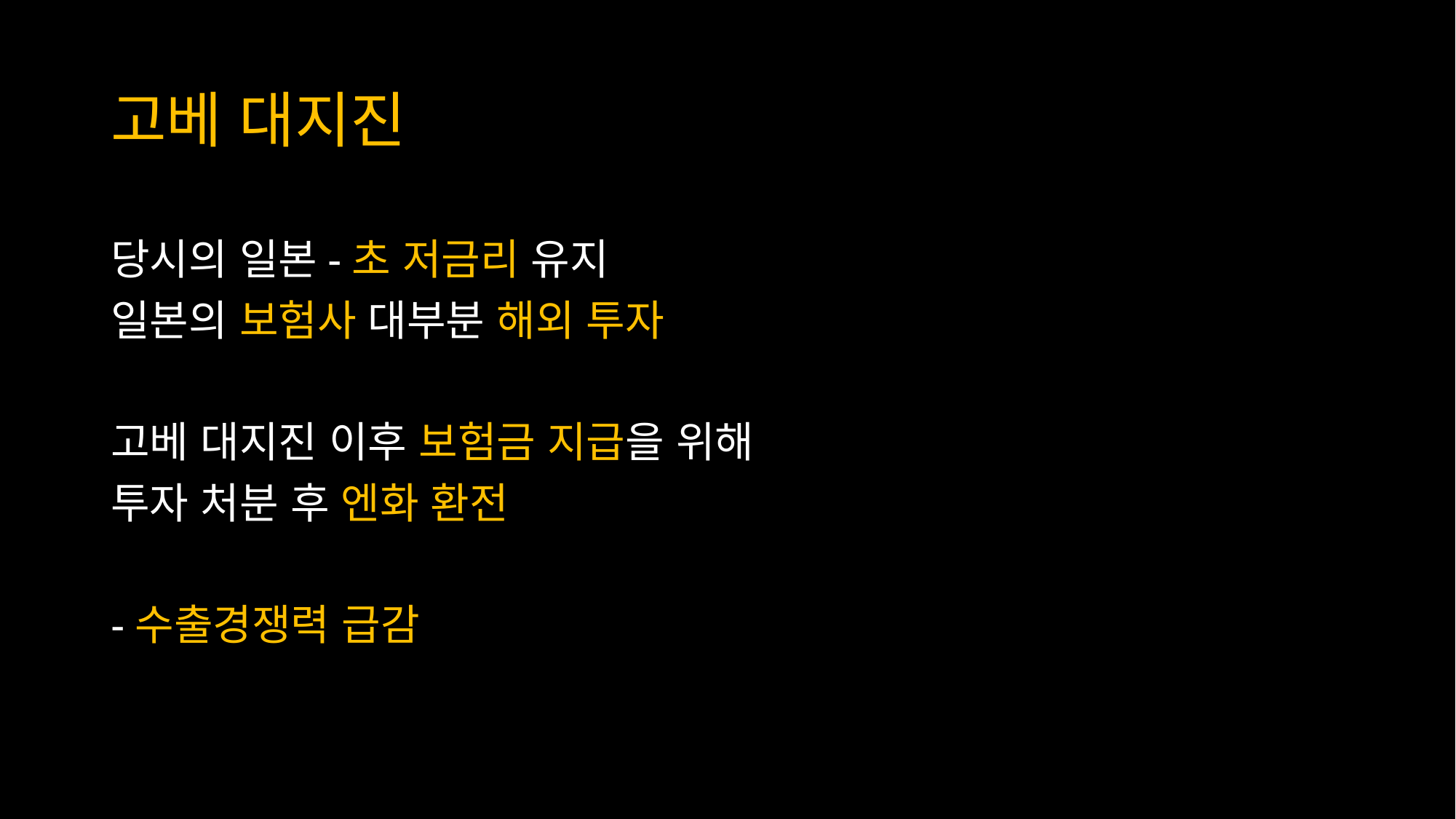

# 고베 대지진
당시의 일본-초 저금리 유지
일본의 보험사 대부분 해외 투자

고베 대지진 이후 보험금 지급을 위해
투자 처분 후 엔화 환전

-수출경쟁력 급감